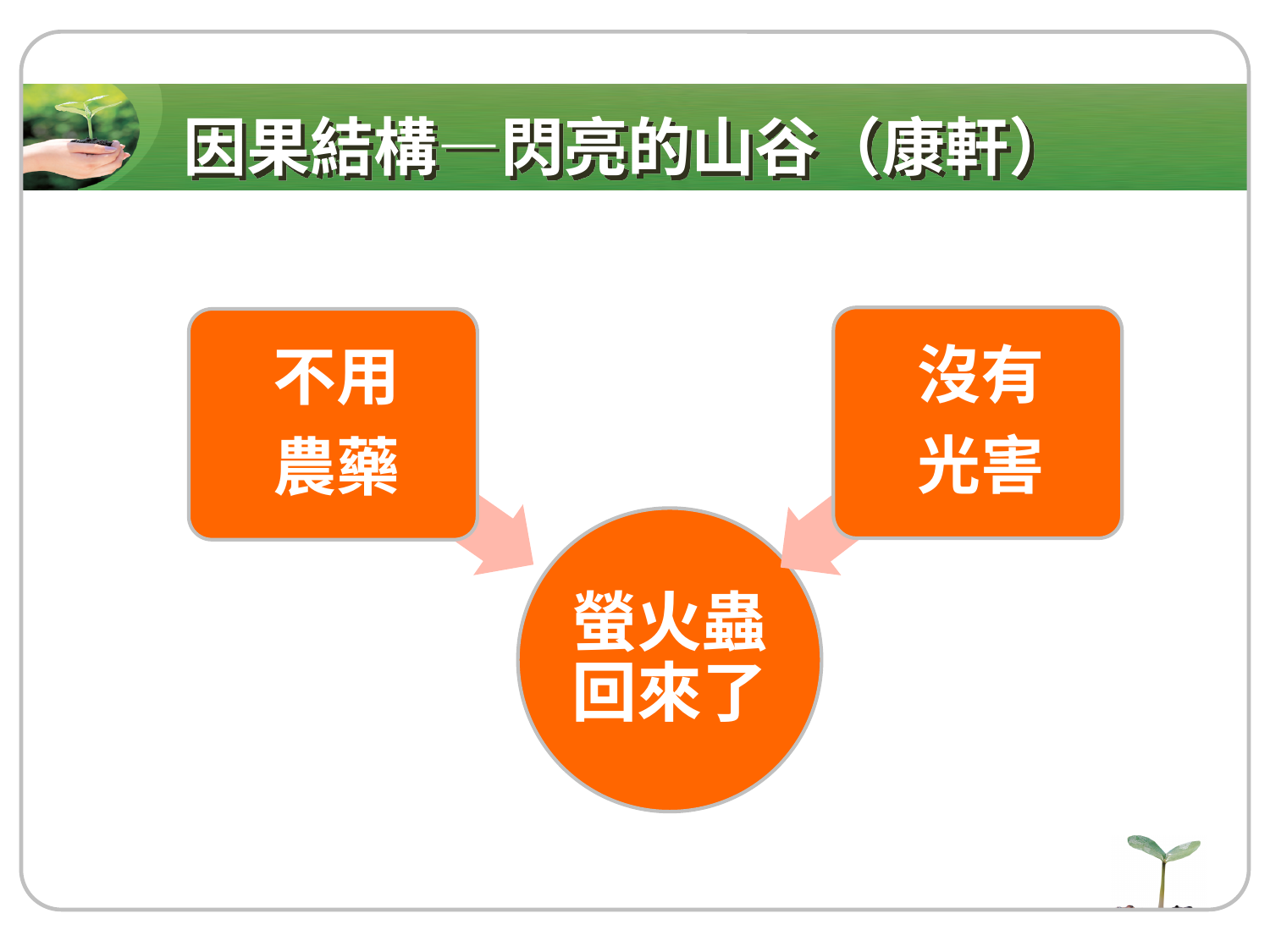

# 因果結構—閃亮的山谷（康軒）
螢火蟲回來了
不用
農藥
沒有
光害